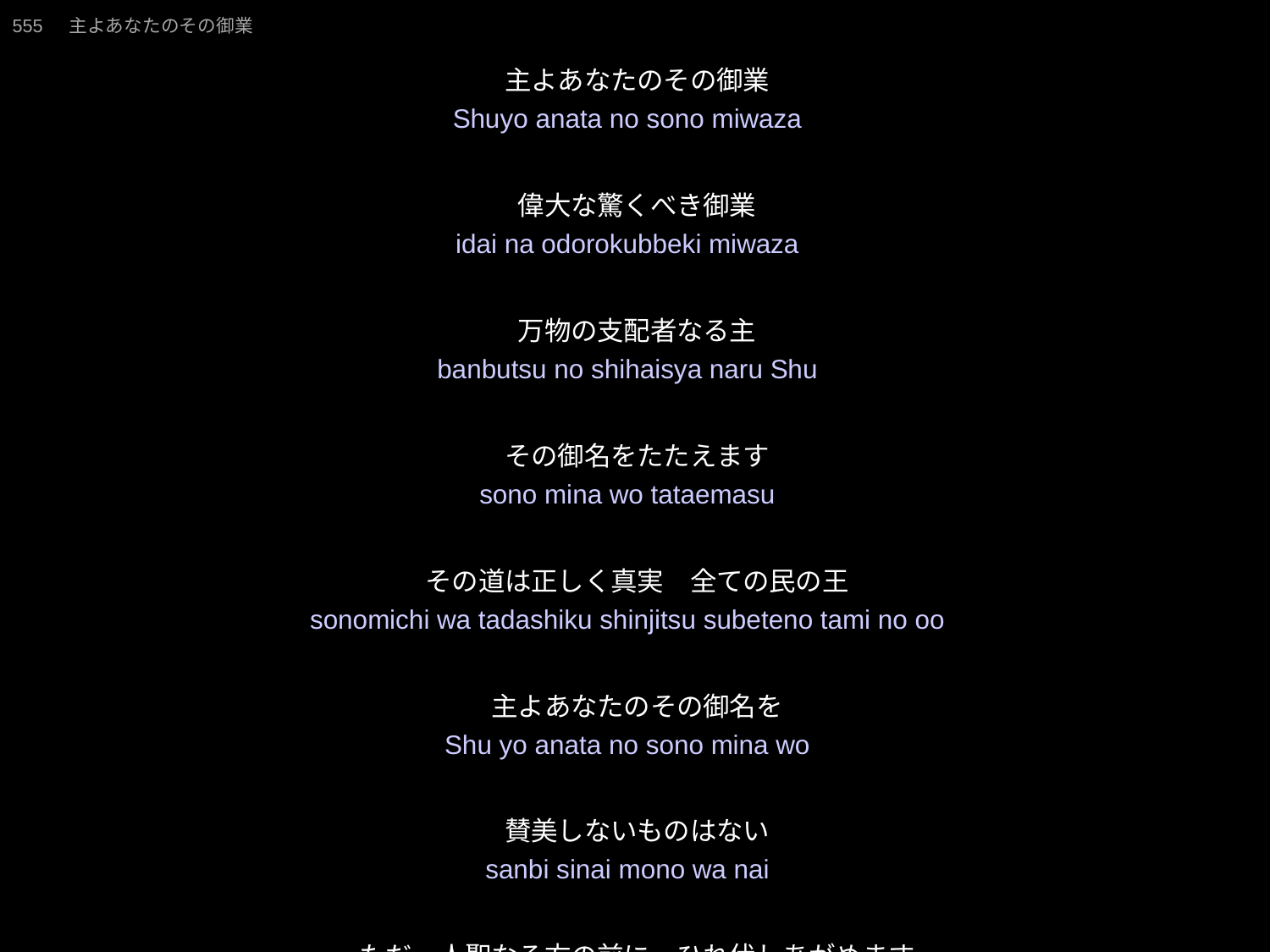

220710-ibuki.ppt
しゅよあなたのそのみわざ
555　主よあなたのその御業
★W
主よあなたのその御業

偉大な驚くべき御業

万物の支配者なる主

その御名をたたえます

その道は正しく真実　全ての民の王

主よあなたのその御名を

賛美しないものはない

ただ一人聖なる方の前に　ひれ伏しあがめます
★５
Shuyo anata no sono miwaza

idai na odorokubbeki miwaza

banbutsu no shihaisya naru Shu

sono mina wo tataemasu

sonomichi wa tadashiku shinjitsu subeteno tami no oo

Shu yo anata no sono mina wo

sanbi sinai mono wa nai

tada hitori seinaru kata no mae ni hirefushi agamemasu